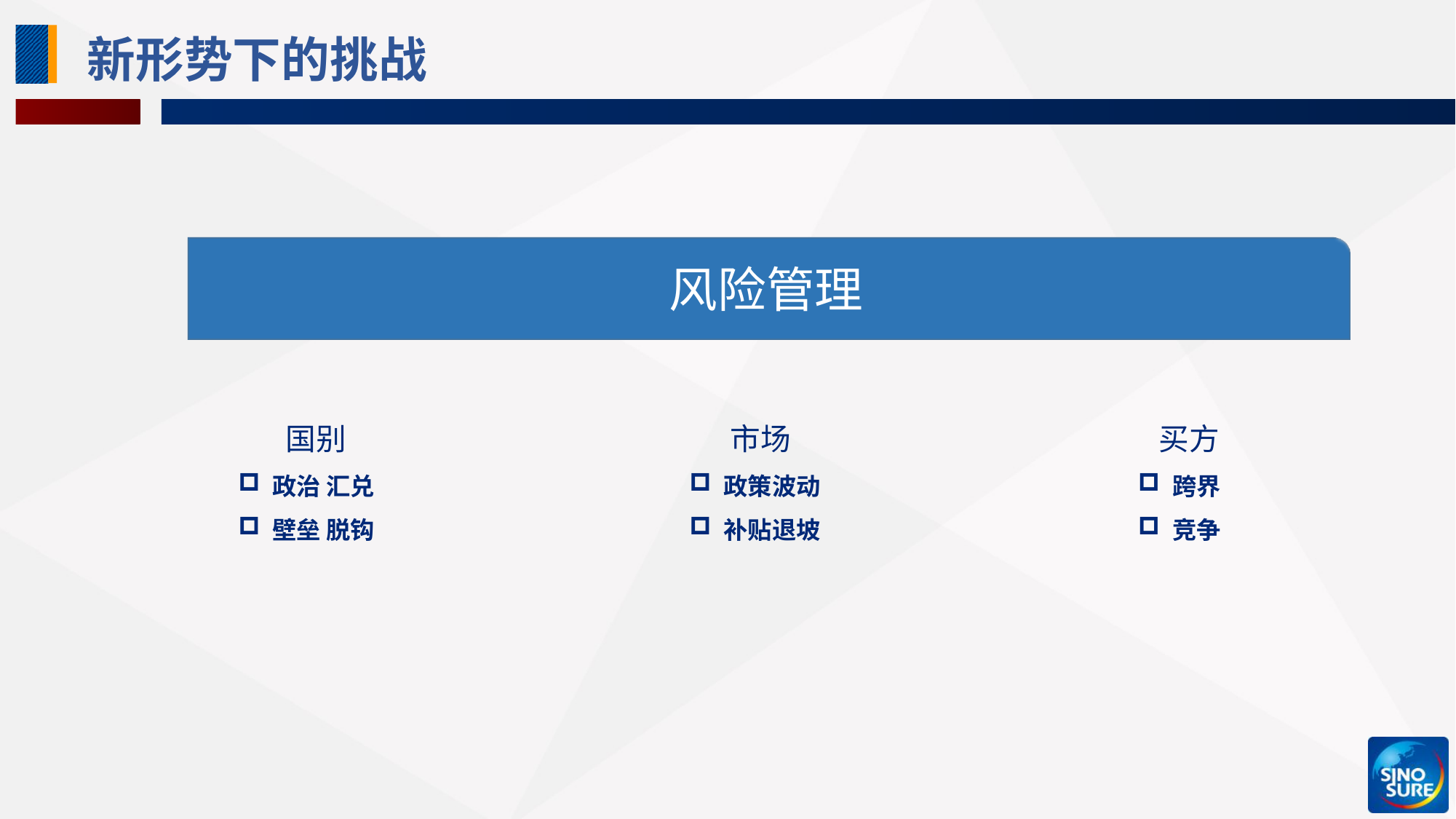

# 新形势下的挑战
风险管理
      国别
政治 汇兑
壁垒 脱钩

     市场
政策波动
补贴退坡

  买方
跨界
竞争